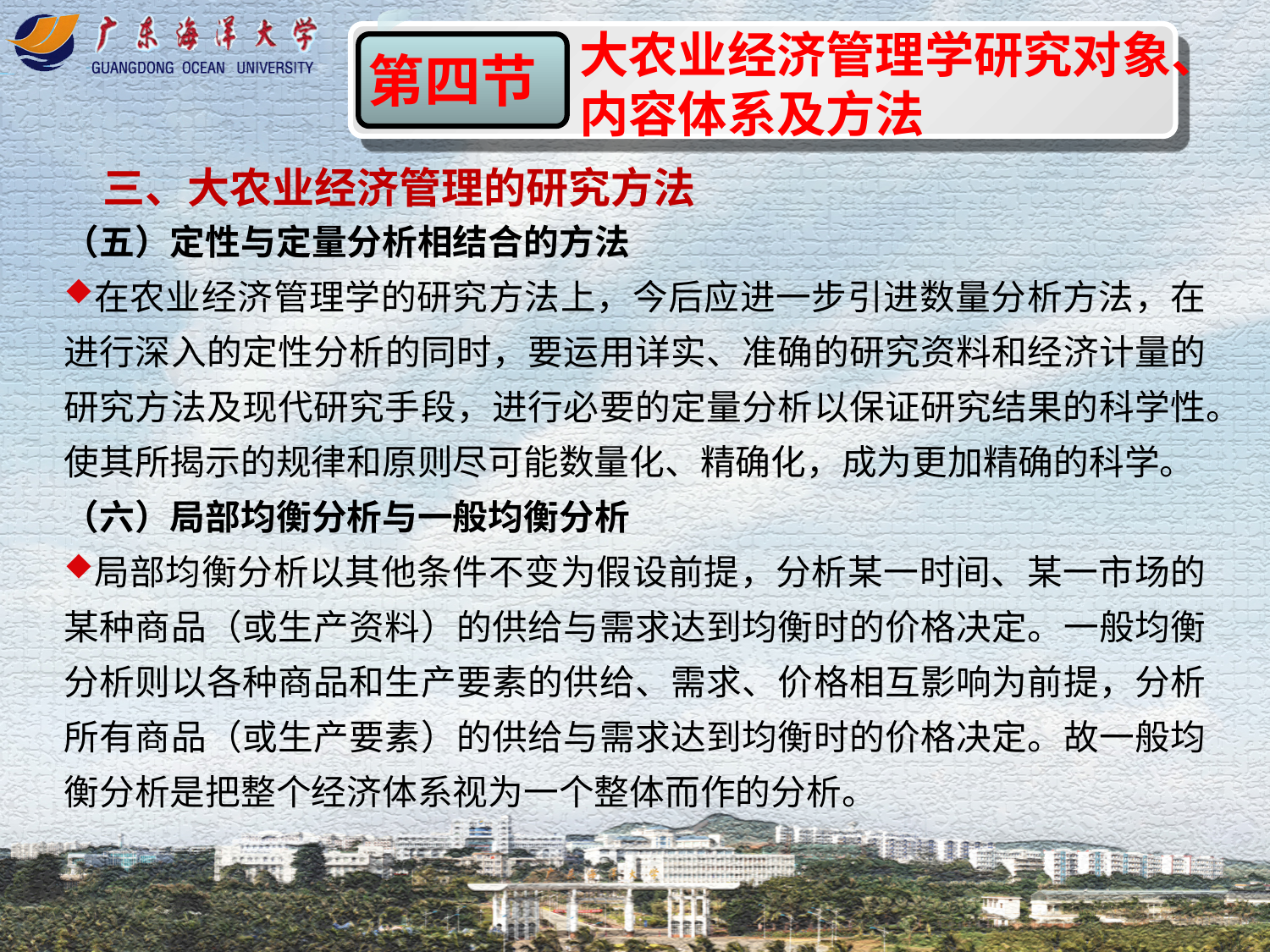

大农业经济管理学研究对象、内容体系及方法

第四节
三、大农业经济管理的研究方法
（五）定性与定量分析相结合的方法
在农业经济管理学的研究方法上，今后应进一步引进数量分析方法，在进行深入的定性分析的同时，要运用详实、准确的研究资料和经济计量的研究方法及现代研究手段，进行必要的定量分析以保证研究结果的科学性。使其所揭示的规律和原则尽可能数量化、精确化，成为更加精确的科学。
（六）局部均衡分析与一般均衡分析
局部均衡分析以其他条件不变为假设前提，分析某一时间、某一市场的某种商品（或生产资料）的供给与需求达到均衡时的价格决定。一般均衡分析则以各种商品和生产要素的供给、需求、价格相互影响为前提，分析所有商品（或生产要素）的供给与需求达到均衡时的价格决定。故一般均衡分析是把整个经济体系视为一个整体而作的分析。